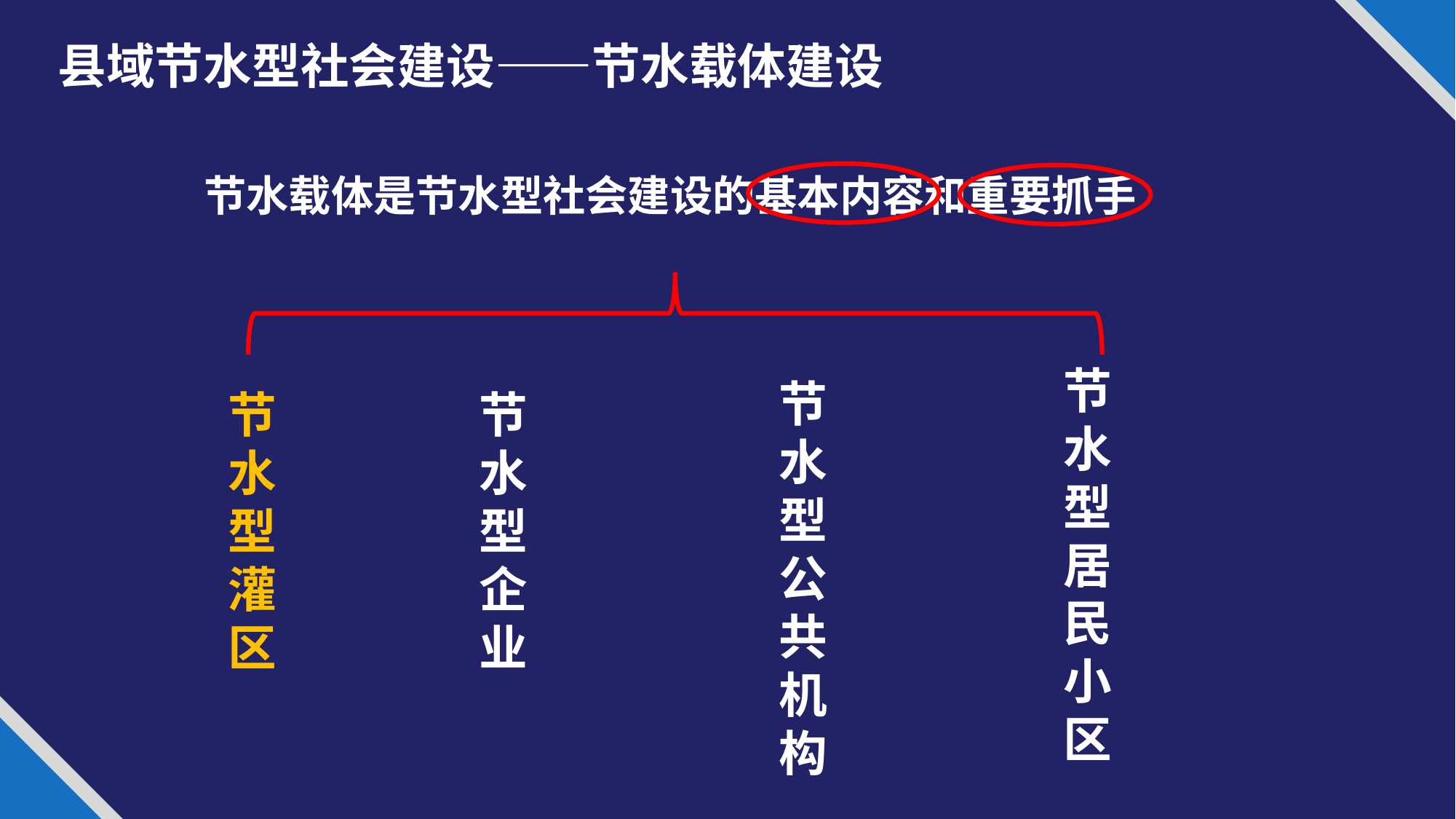

县域节水型社会建设——节水载体建设

节水载体是节水型社会建设的基本内容和重要抓手

节水型居民小区
节水型公共机构
节水型灌区
节水型企业